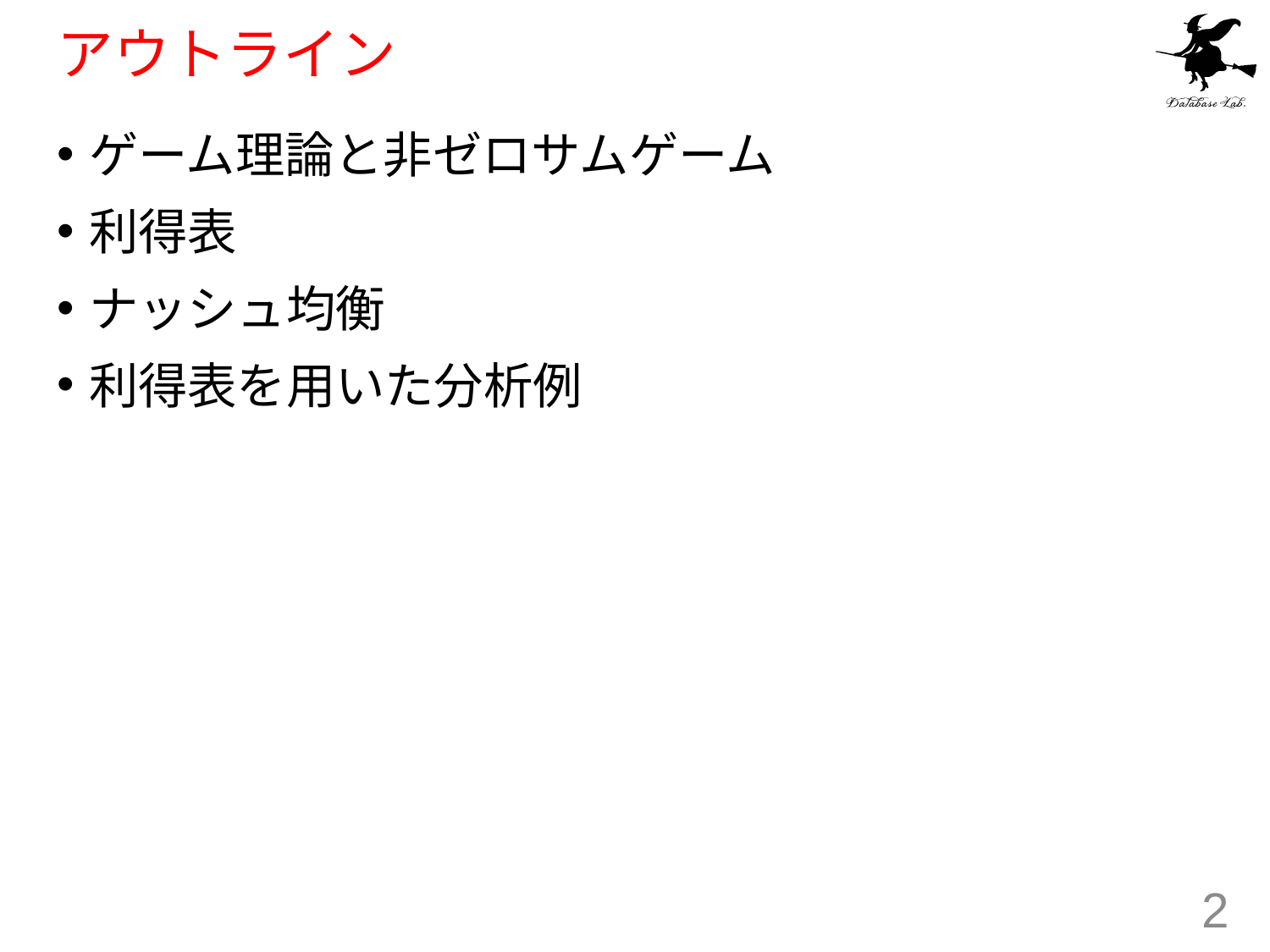

# アウトライン
ゲーム理論と非ゼロサムゲーム
利得表
ナッシュ均衡
利得表を用いた分析例
2